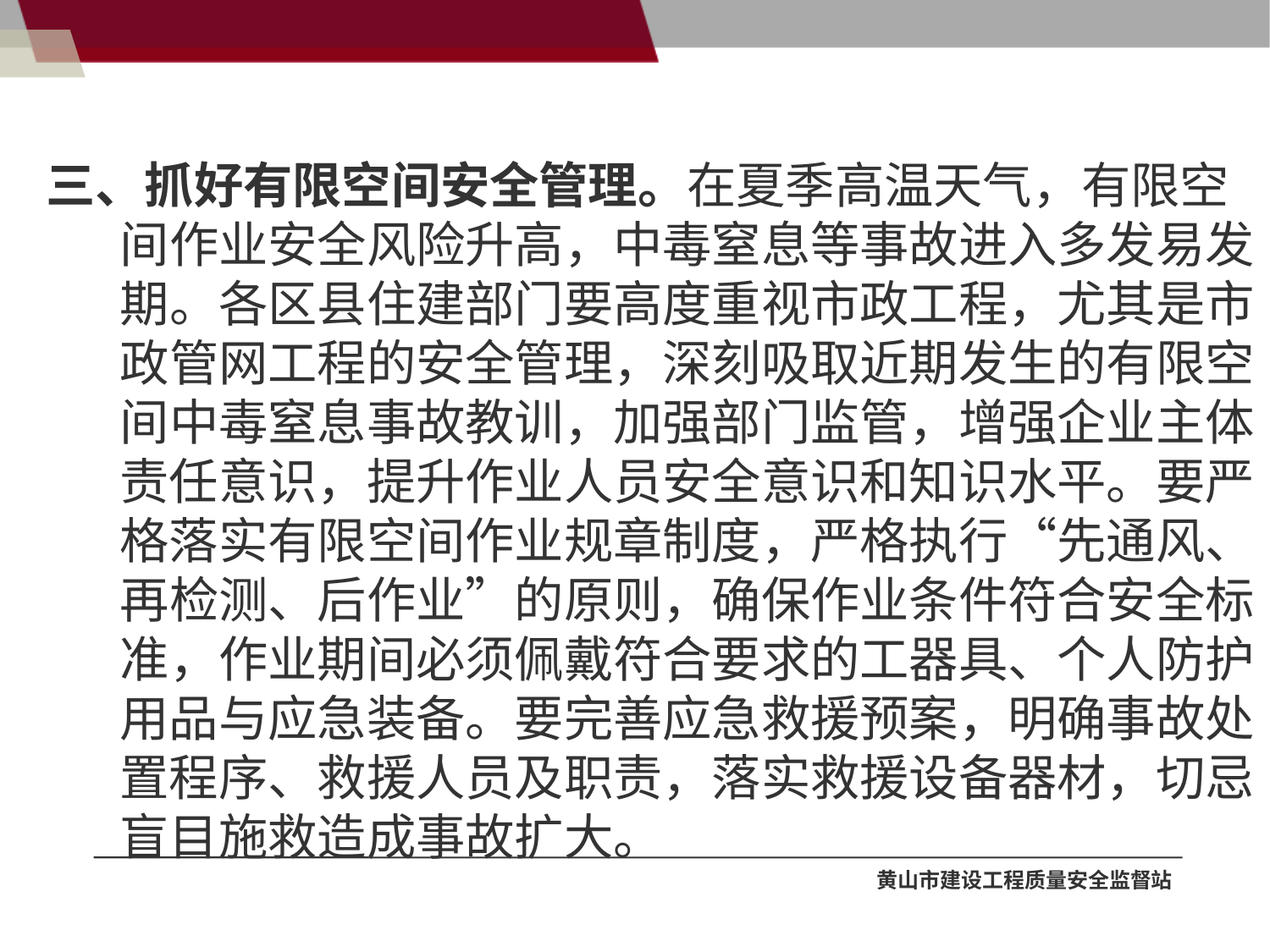

三、抓好有限空间安全管理。在夏季高温天气，有限空间作业安全风险升高，中毒窒息等事故进入多发易发期。各区县住建部门要高度重视市政工程，尤其是市政管网工程的安全管理，深刻吸取近期发生的有限空间中毒窒息事故教训，加强部门监管，增强企业主体责任意识，提升作业人员安全意识和知识水平。要严格落实有限空间作业规章制度，严格执行“先通风、再检测、后作业”的原则，确保作业条件符合安全标准，作业期间必须佩戴符合要求的工器具、个人防护用品与应急装备。要完善应急救援预案，明确事故处置程序、救援人员及职责，落实救援设备器材，切忌盲目施救造成事故扩大。